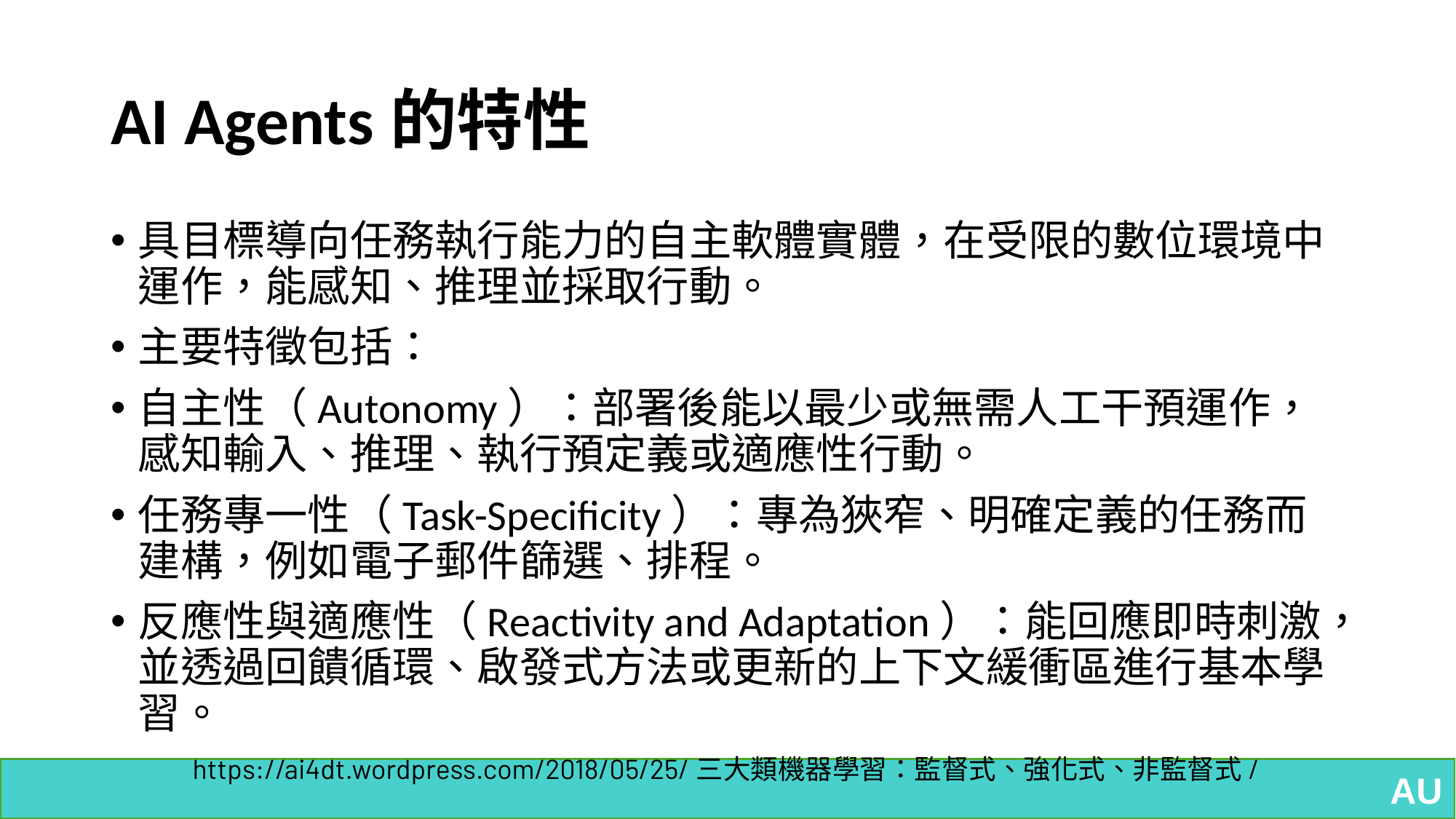

# AI Agents的特性
具目標導向任務執行能力的自主軟體實體，在受限的數位環境中運作，能感知、推理並採取行動。
主要特徵包括：
自主性（Autonomy）：部署後能以最少或無需人工干預運作，感知輸入、推理、執行預定義或適應性行動。
任務專一性（Task-Specificity）：專為狹窄、明確定義的任務而建構，例如電子郵件篩選、排程。
反應性與適應性（Reactivity and Adaptation）：能回應即時刺激，並透過回饋循環、啟發式方法或更新的上下文緩衝區進行基本學習。
https://ai4dt.wordpress.com/2018/05/25/三大類機器學習：監督式、強化式、非監督式/